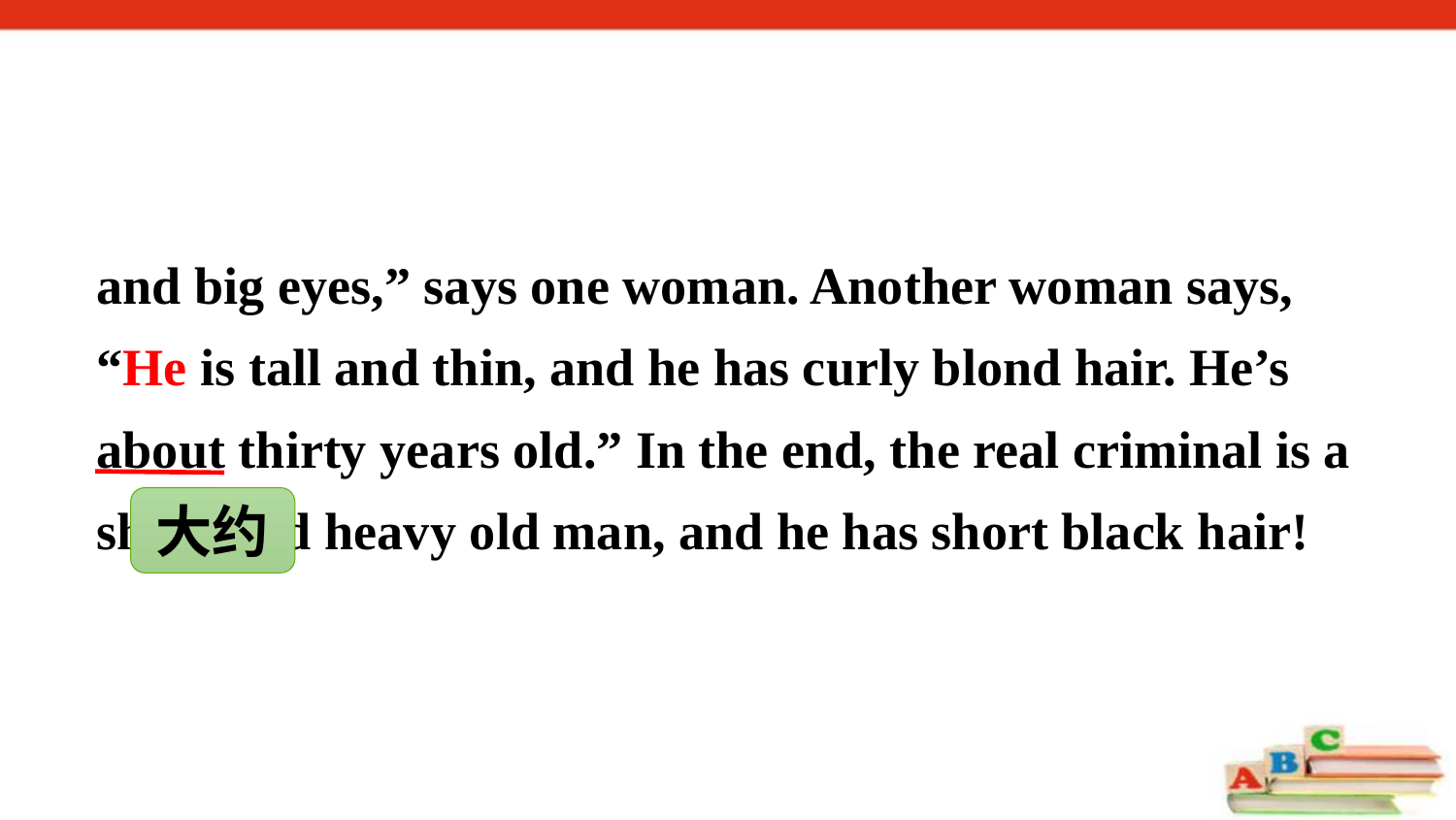

and big eyes,” says one woman. Another woman says, “He is tall and thin, and he has curly blond hair. He’s about thirty years old.” In the end, the real criminal is a short and heavy old man, and he has short black hair!
大约